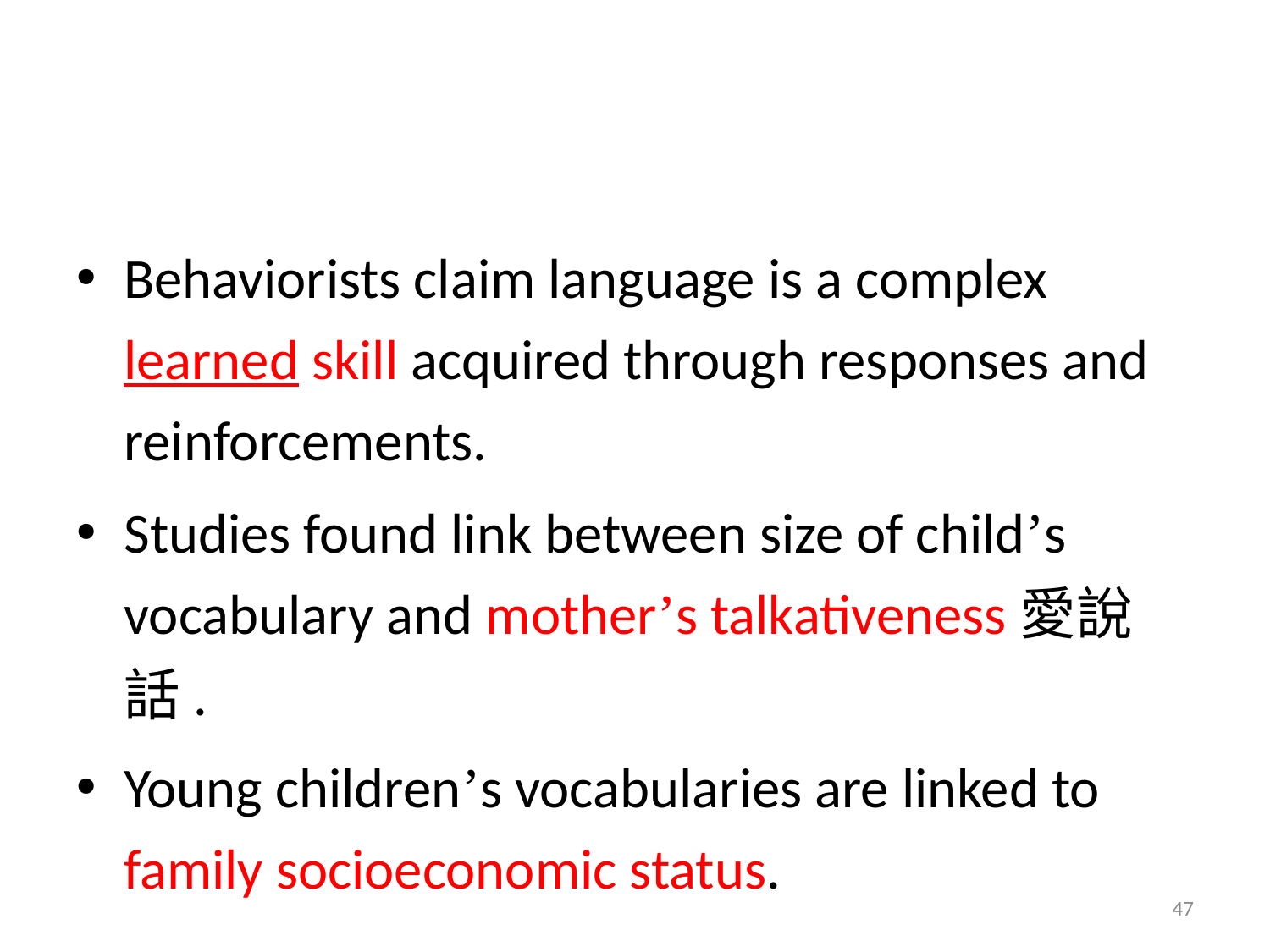

#
Behaviorists claim language is a complex learned skill acquired through responses and reinforcements.
Studies found link between size of child’s vocabulary and mother’s talkativeness愛說話.
Young children’s vocabularies are linked to family socioeconomic status.

47